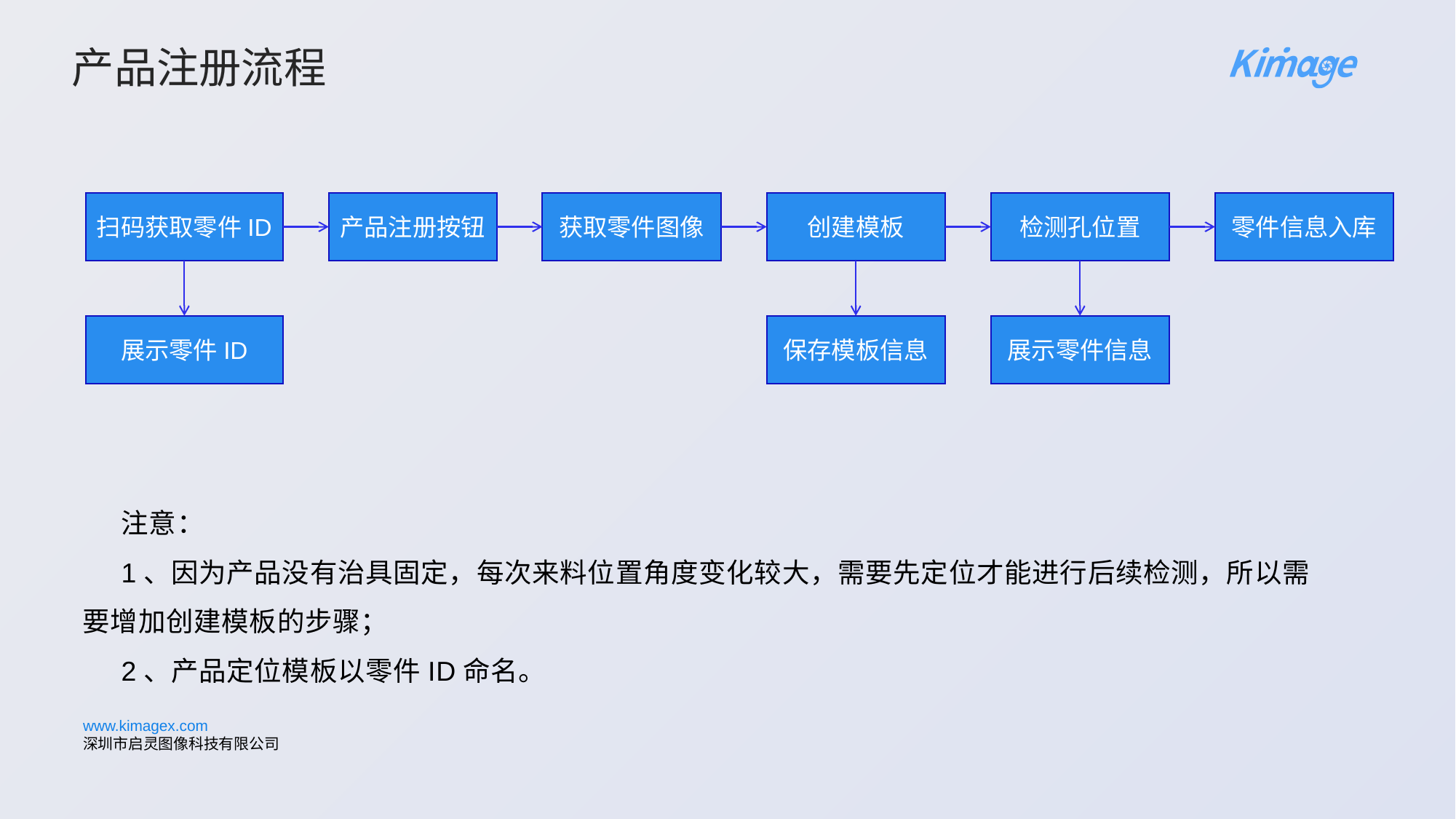

产品注册流程
扫码获取零件ID
产品注册按钮
获取零件图像
创建模板
检测孔位置
零件信息入库
展示零件ID
保存模板信息
展示零件信息
注意：
1、因为产品没有治具固定，每次来料位置角度变化较大，需要先定位才能进行后续检测，所以需要增加创建模板的步骤；
2、产品定位模板以零件ID命名。